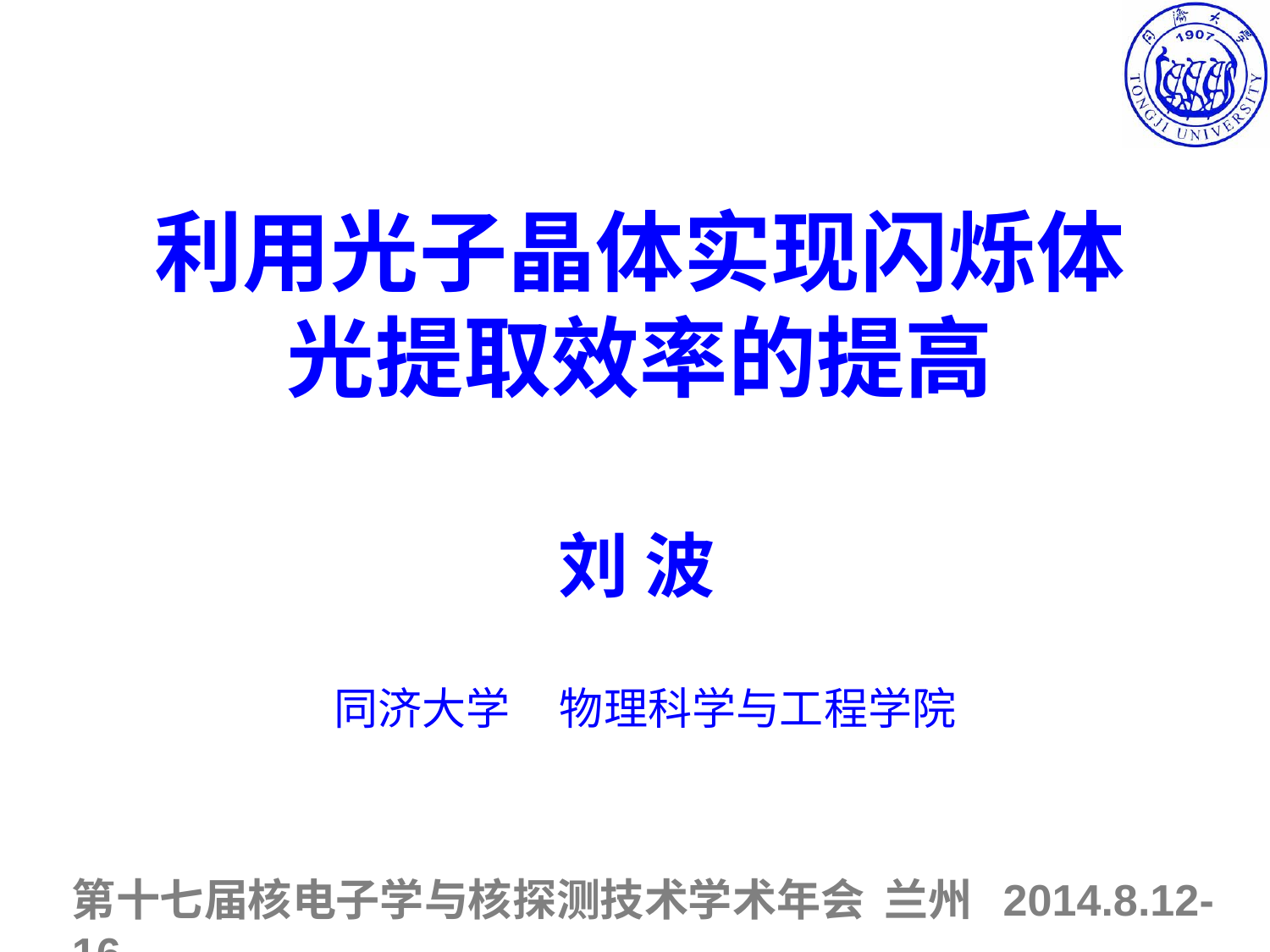

# 利用光子晶体实现闪烁体 光提取效率的提高
刘 波
同济大学     物理科学与工程学院

第十七届核电子学与核探测技术学术年会  兰州  2014.8.12-16